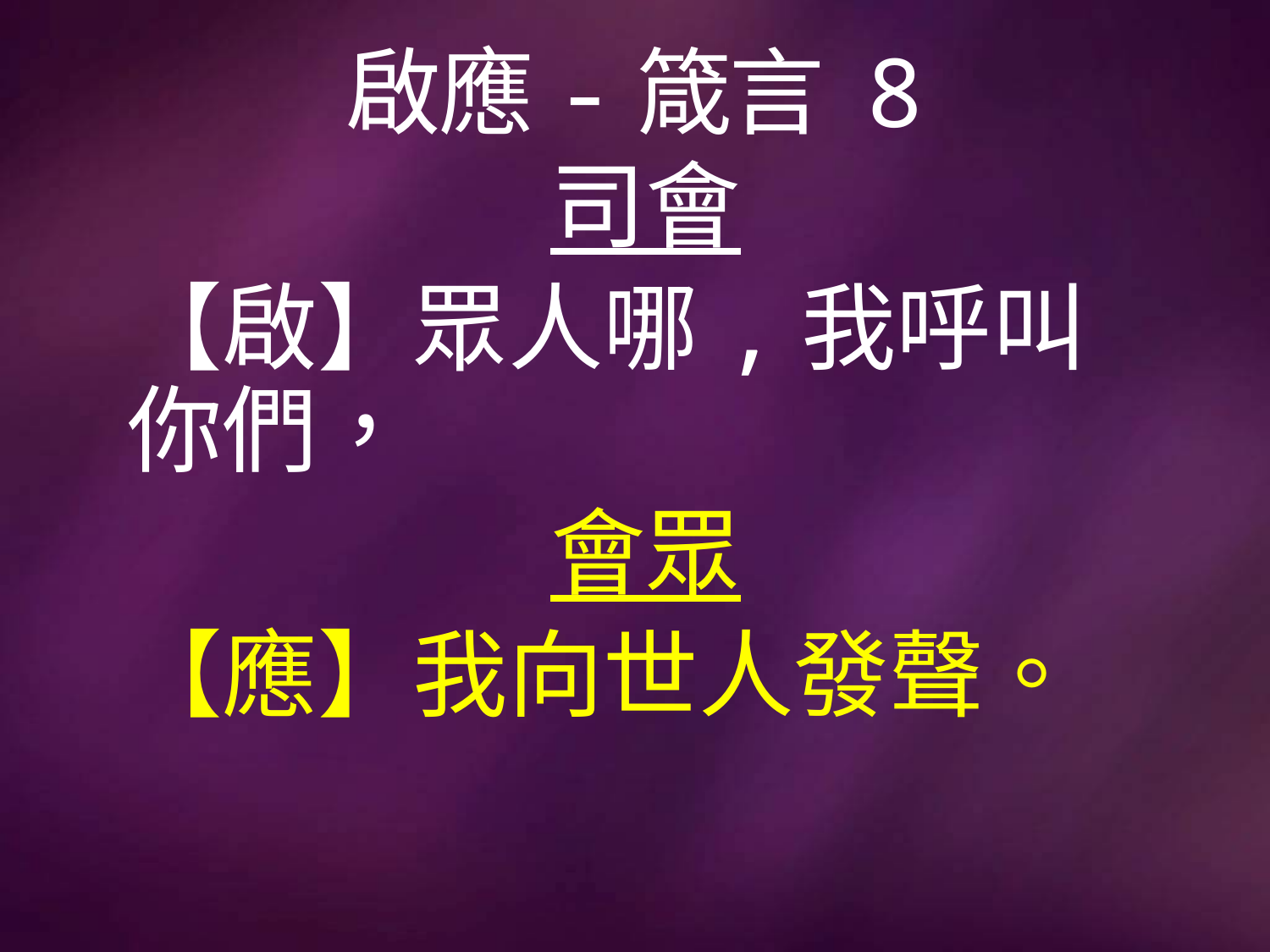

# 啟應-箴言 8
司會
【啟】眾人哪,我呼叫你們，
會眾
【應】我向世人發聲。